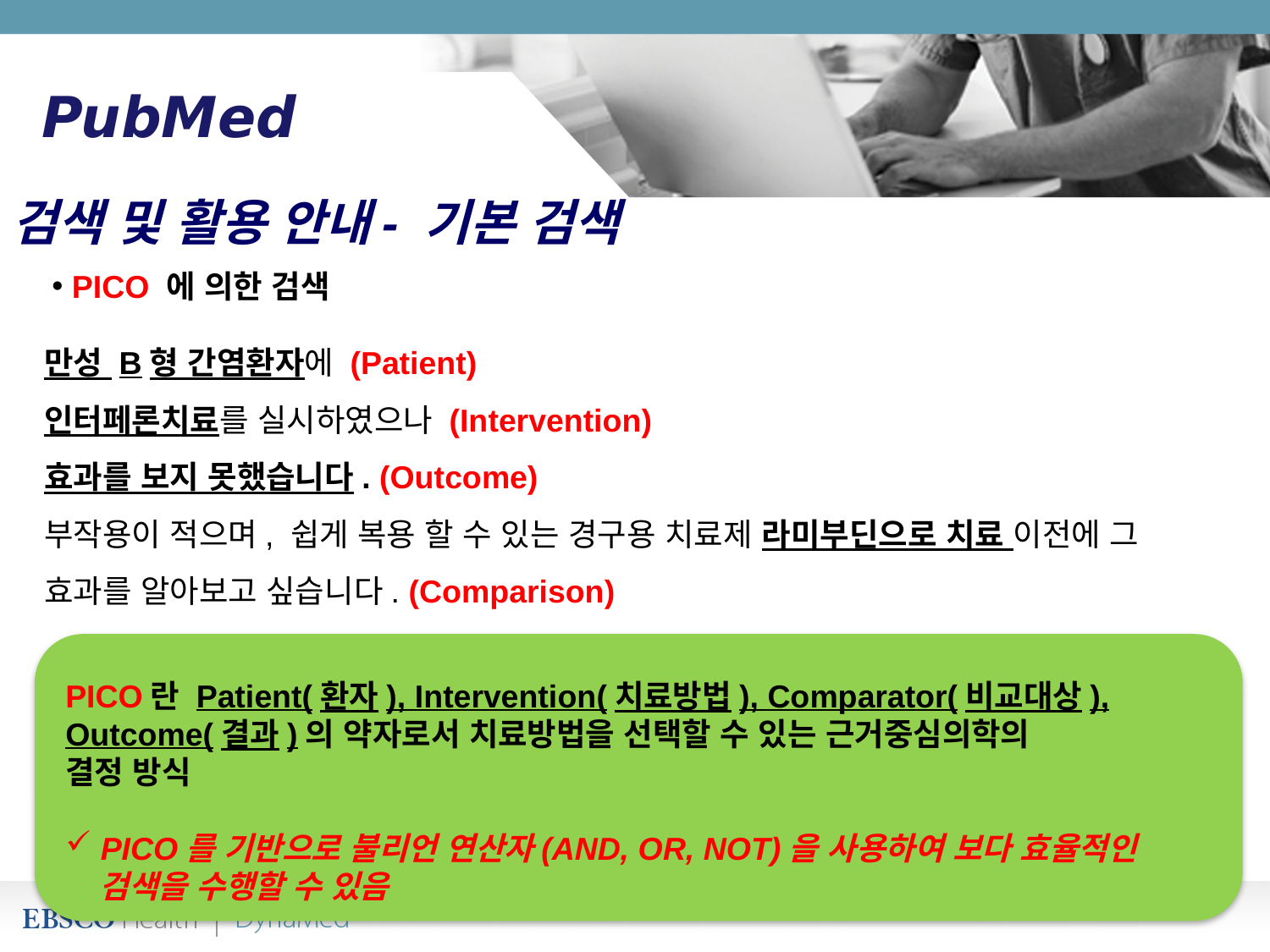

PubMed
검색 및 활용 안내- 기본 검색
 PICO 에 의한 검색
만성 B형 간염환자에 (Patient)
인터페론치료를 실시하였으나 (Intervention)
효과를 보지 못했습니다. (Outcome)
부작용이 적으며, 쉽게 복용 할 수 있는 경구용 치료제 라미부딘으로 치료 이전에 그 효과를 알아보고 싶습니다. (Comparison)

PICO란 Patient(환자), Intervention(치료방법), Comparator(비교대상), Outcome(결과)의 약자로서 치료방법을 선택할 수 있는 근거중심의학의
결정 방식

 PICO를 기반으로 불리언 연산자(AND, OR, NOT)을 사용하여 보다 효율적인
   검색을 수행할 수 있음